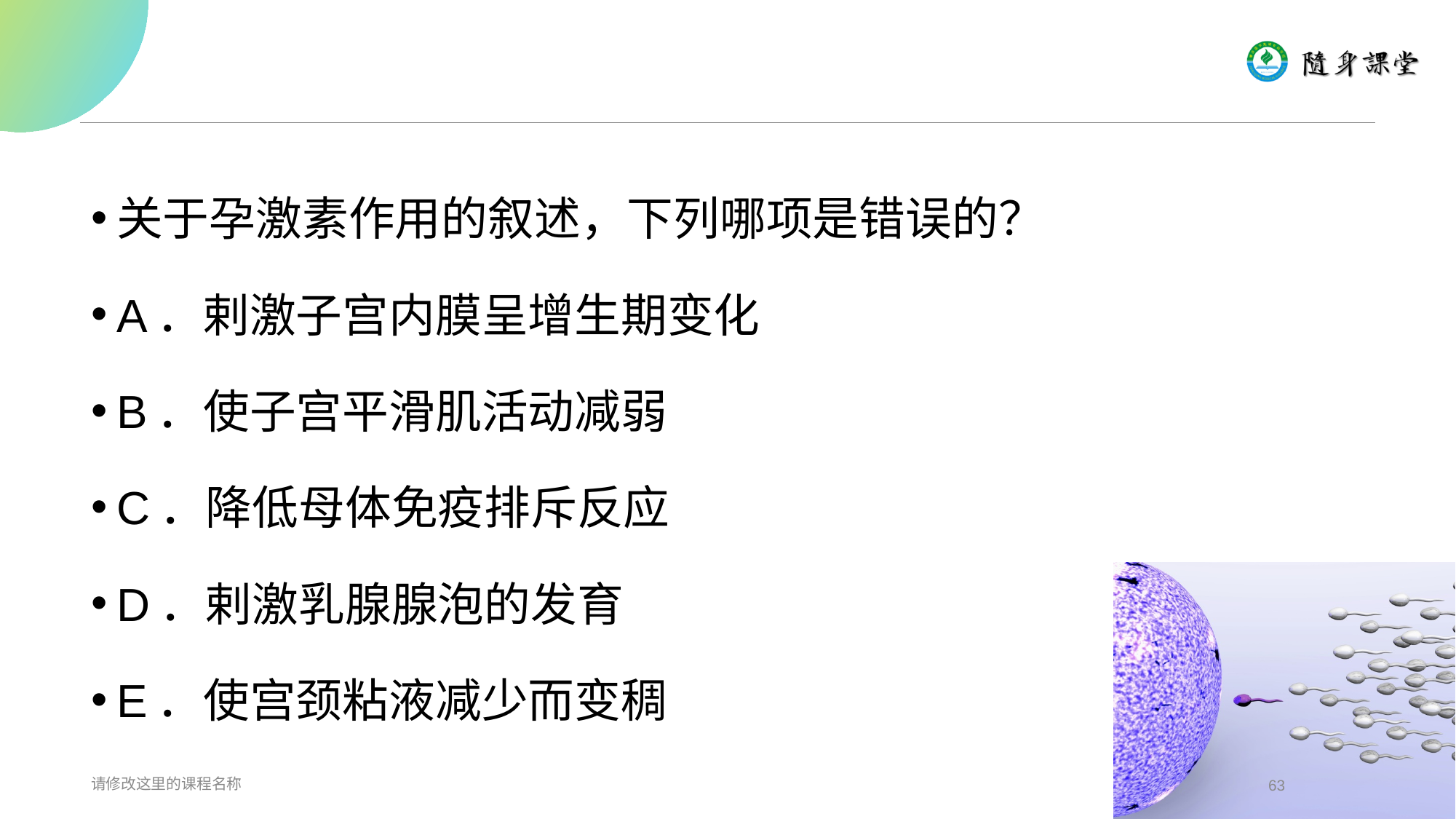

#
关于孕激素作用的叙述，下列哪项是错误的？
A．剌激子宫内膜呈增生期变化
B．使子宫平滑肌活动减弱
C．降低母体免疫排斥反应
D．剌激乳腺腺泡的发育
E．使宫颈粘液减少而变稠
请修改这里的课程名称
63